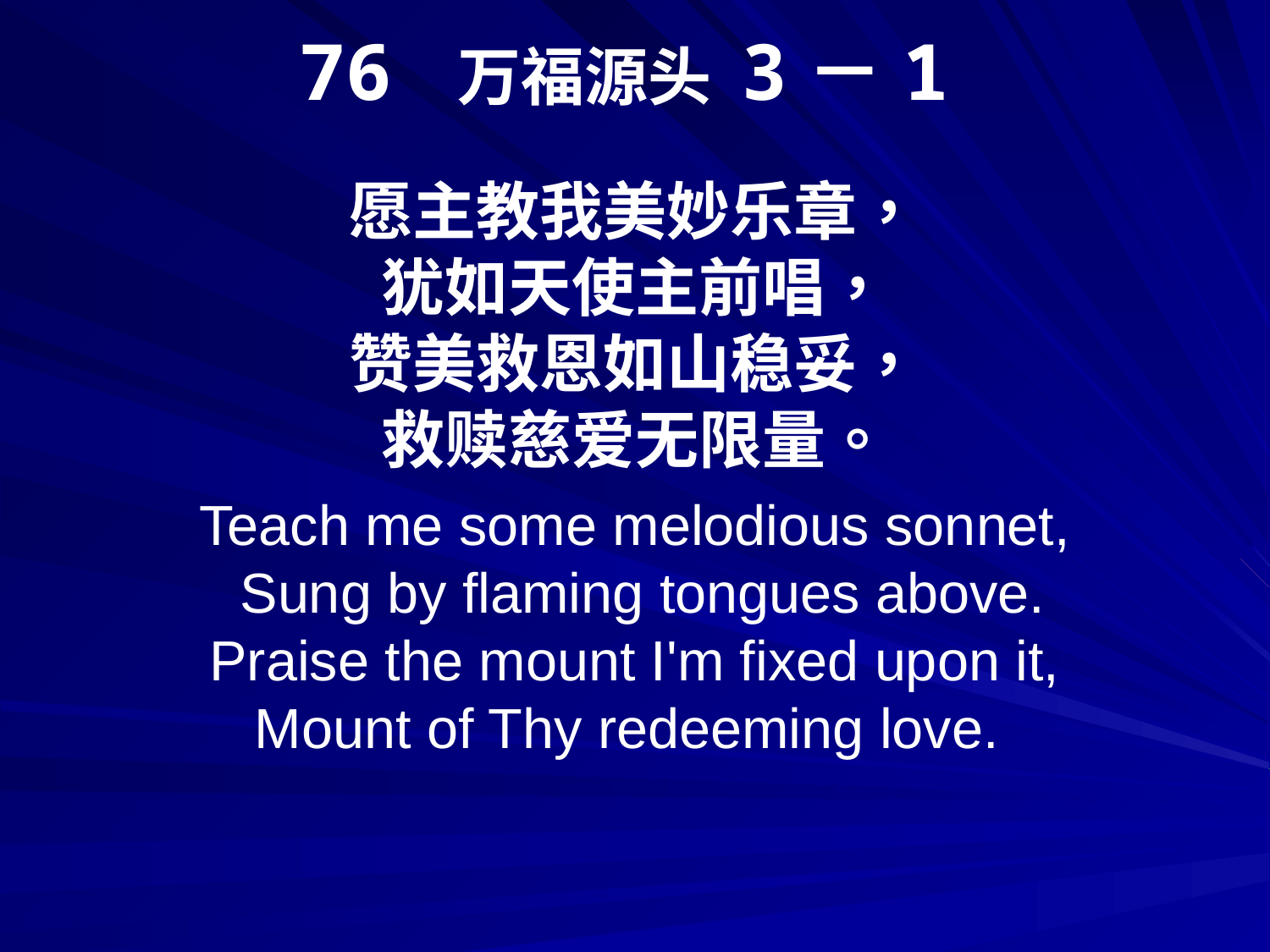

# 76 万福源头 3－1

愿主教我美妙乐章，
犹如天使主前唱，
赞美救恩如山稳妥，
救赎慈爱无限量。

Teach me some melodious sonnet,
 Sung by flaming tongues above.
Praise the mount I'm fixed upon it,
Mount of Thy redeeming love.